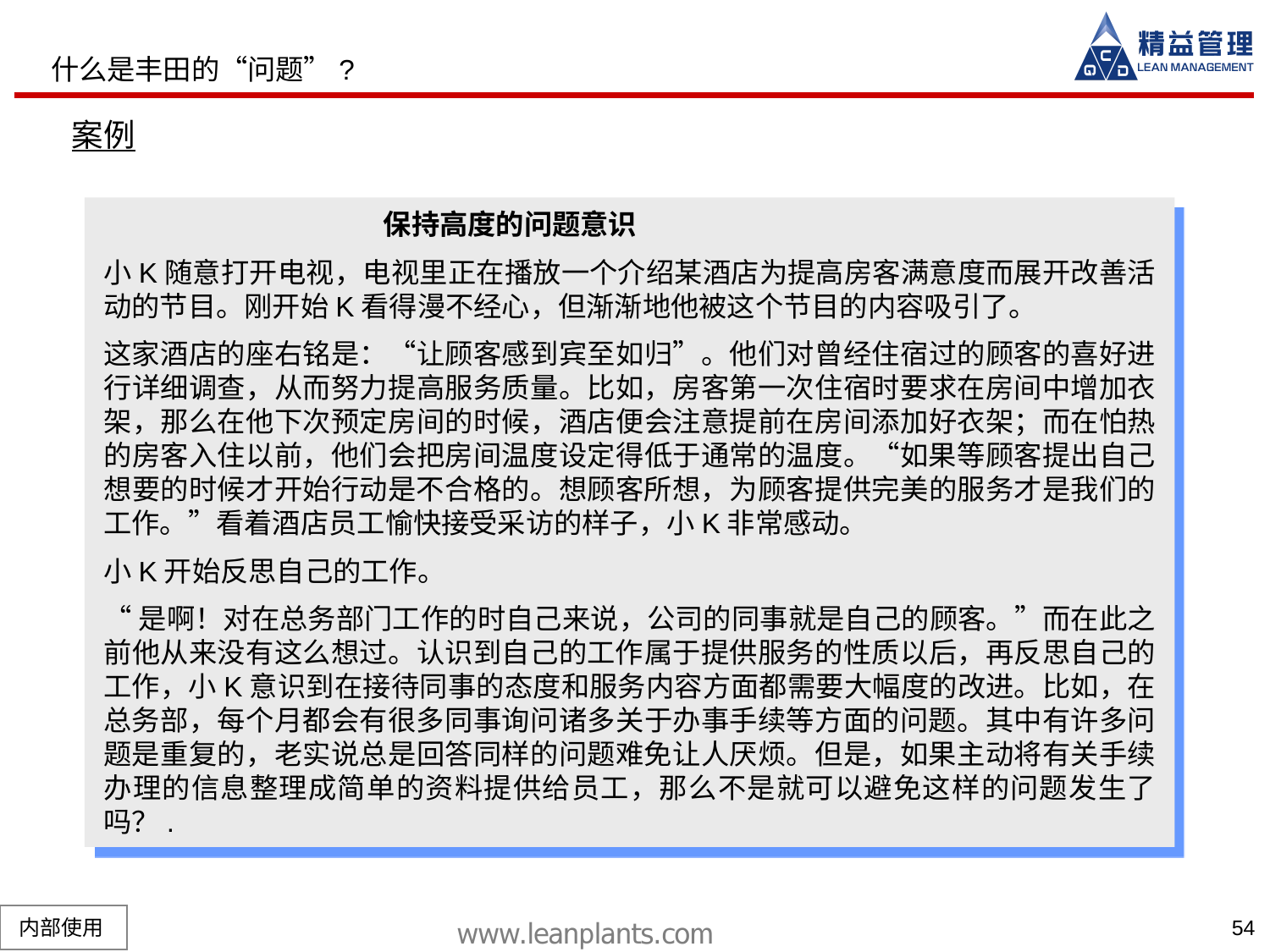

什么是丰田的“问题”?
案例
                                           保持高度的问题意识
小K随意打开电视，电视里正在播放一个介绍某酒店为提高房客满意度而展开改善活动的节目。刚开始K看得漫不经心，但渐渐地他被这个节目的内容吸引了。
这家酒店的座右铭是：“让顾客感到宾至如归”。他们对曾经住宿过的顾客的喜好进行详细调查，从而努力提高服务质量。比如，房客第一次住宿时要求在房间中增加衣架，那么在他下次预定房间的时候，酒店便会注意提前在房间添加好衣架；而在怕热的房客入住以前，他们会把房间温度设定得低于通常的温度。“如果等顾客提出自己想要的时候才开始行动是不合格的。想顾客所想，为顾客提供完美的服务才是我们的工作。”看着酒店员工愉快接受采访的样子，小K非常感动。
小K开始反思自己的工作。
“是啊！对在总务部门工作的时自己来说，公司的同事就是自己的顾客。”而在此之前他从来没有这么想过。认识到自己的工作属于提供服务的性质以后，再反思自己的工作，小K意识到在接待同事的态度和服务内容方面都需要大幅度的改进。比如，在总务部，每个月都会有很多同事询问诸多关于办事手续等方面的问题。其中有许多问题是重复的，老实说总是回答同样的问题难免让人厌烦。但是，如果主动将有关手续办理的信息整理成简单的资料提供给员工，那么不是就可以避免这样的问题发生了吗？.
内部使用